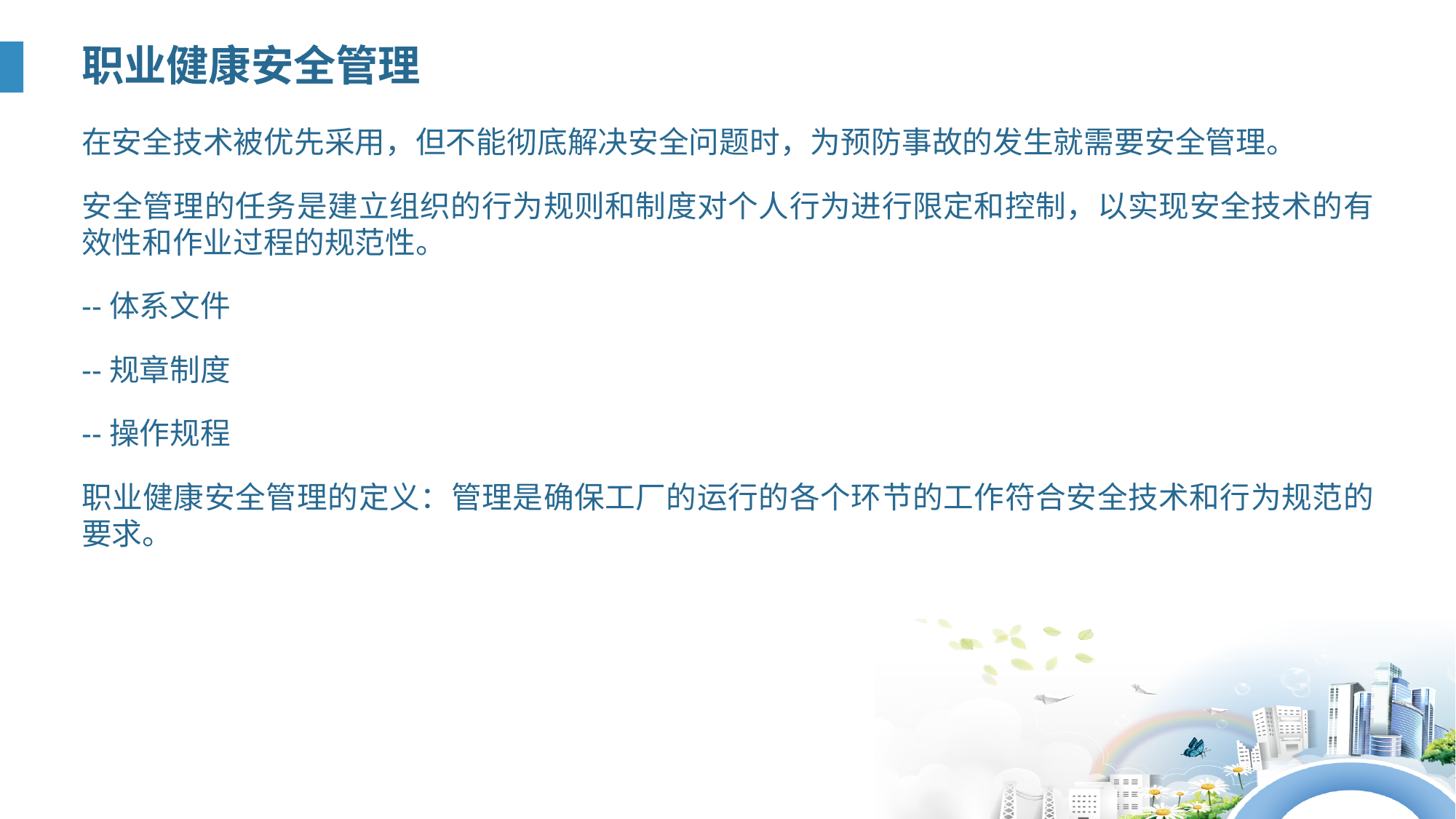

职业健康安全管理
在安全技术被优先采用，但不能彻底解决安全问题时，为预防事故的发生就需要安全管理。
安全管理的任务是建立组织的行为规则和制度对个人行为进行限定和控制，以实现安全技术的有效性和作业过程的规范性。
--体系文件
--规章制度
--操作规程
职业健康安全管理的定义：管理是确保工厂的运行的各个环节的工作符合安全技术和行为规范的要求。